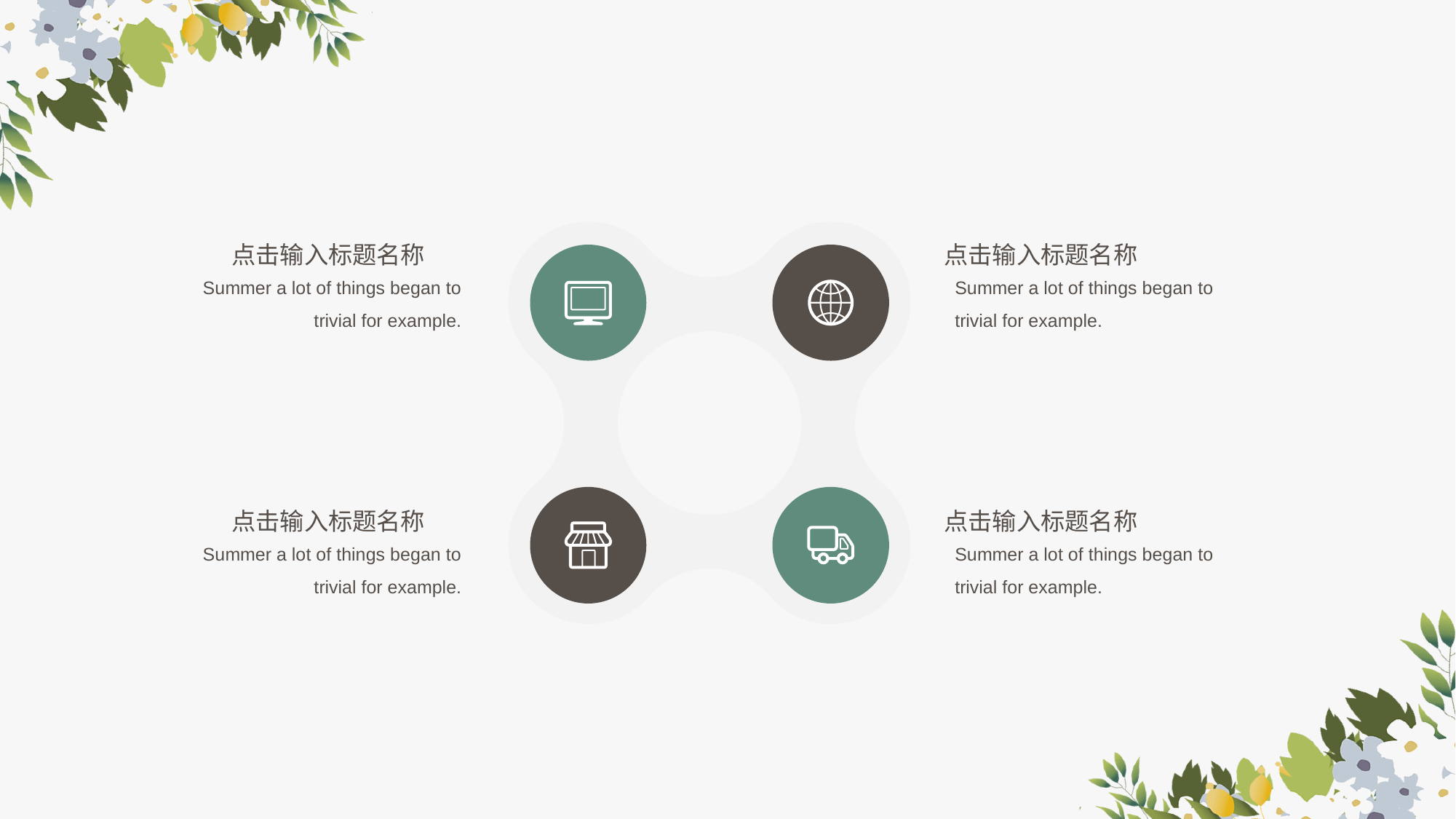

点击输入标题名称
点击输入标题名称

Summer a lot of things began to trivial for example.
Summer a lot of things began to trivial for example.

点击输入标题名称
点击输入标题名称
Summer a lot of things began to trivial for example.
Summer a lot of things began to trivial for example.